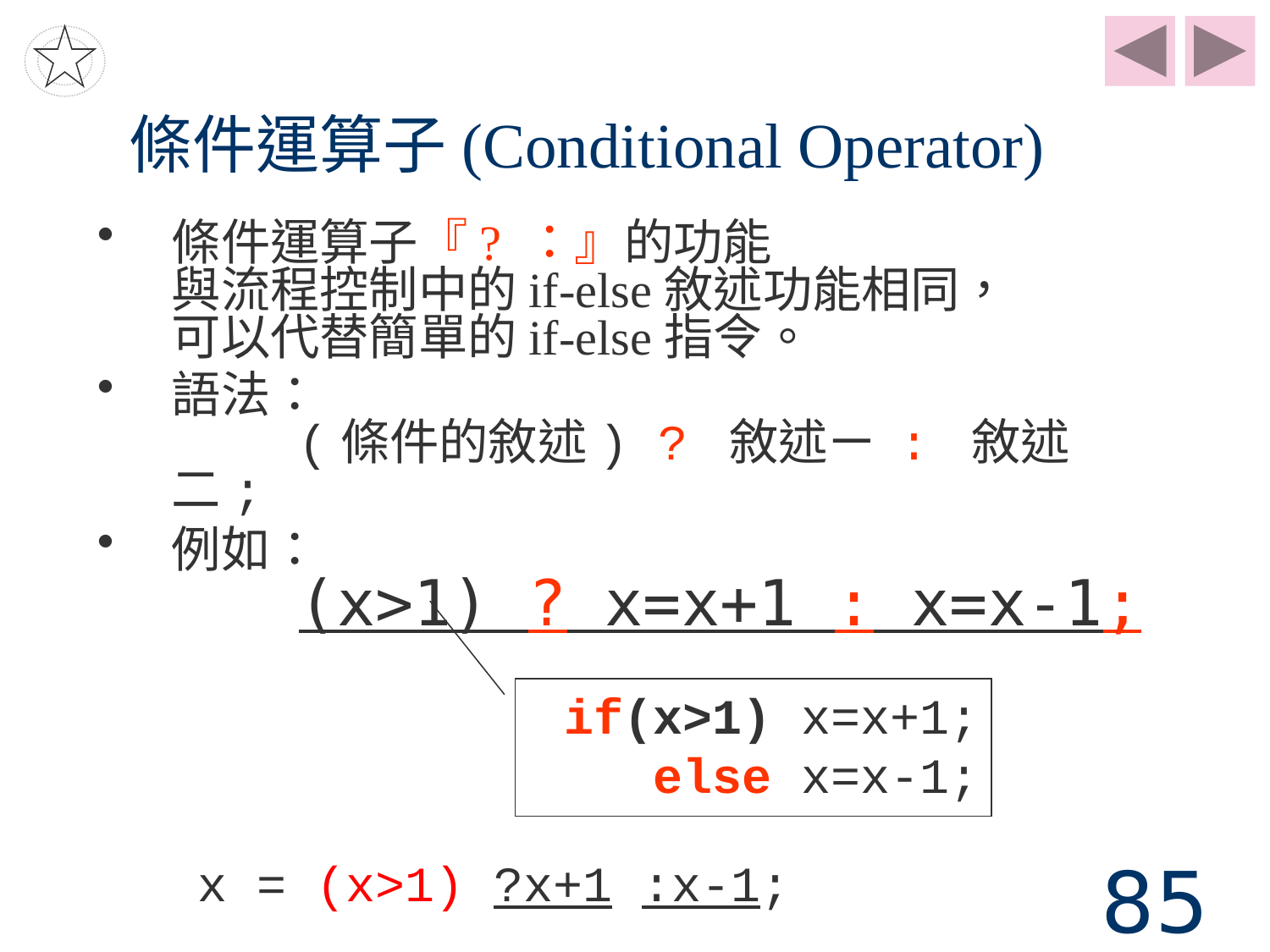

# 條件運算子(Conditional Operator)
條件運算子『? ：』的功能
與流程控制中的if-else敘述功能相同，
可以代替簡單的if-else指令。
語法：
	(條件的敘述) ? 敘述ㄧ : 敘述二;
例如：
	(x>1) ? x=x+1 : x=x-1;
if(x>1) x=x+1;
else x=x-1;
x = (x>1) ?x+1 :x-1;
85